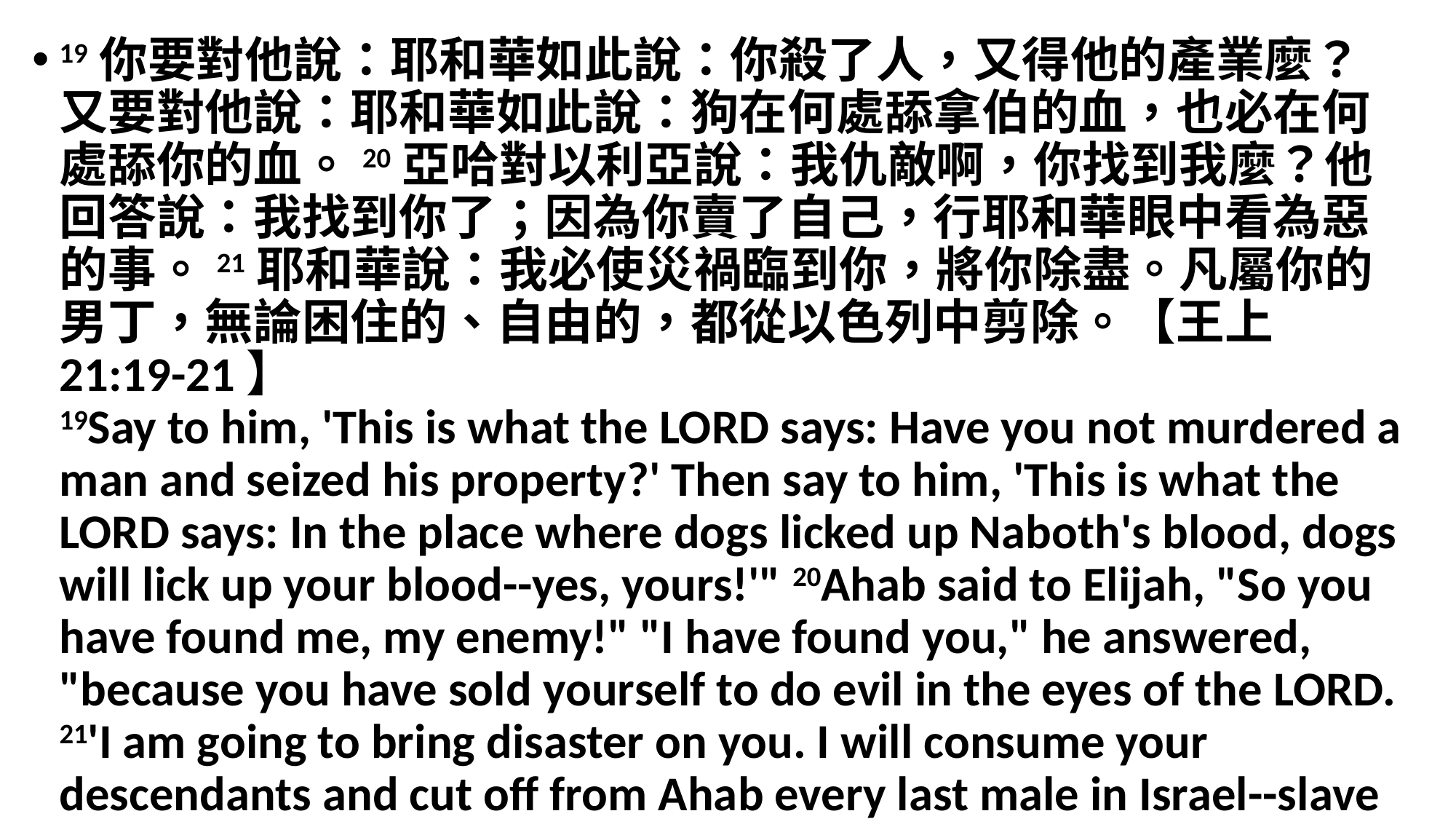

19你要對他說：耶和華如此說：你殺了人，又得他的產業麼？又要對他說：耶和華如此說：狗在何處舔拿伯的血，也必在何處舔你的血。20亞哈對以利亞說：我仇敵啊，你找到我麼？他回答說：我找到你了；因為你賣了自己，行耶和華眼中看為惡的事。21耶和華說：我必使災禍臨到你，將你除盡。凡屬你的男丁，無論困住的、自由的，都從以色列中剪除。【王上 21:19-21】
19Say to him, 'This is what the LORD says: Have you not murdered a man and seized his property?' Then say to him, 'This is what the LORD says: In the place where dogs licked up Naboth's blood, dogs will lick up your blood--yes, yours!'" 20Ahab said to Elijah, "So you have found me, my enemy!" "I have found you," he answered, "because you have sold yourself to do evil in the eyes of the LORD. 21'I am going to bring disaster on you. I will consume your descendants and cut off from Ahab every last male in Israel--slave or free. 【1King 21:19-21】

#